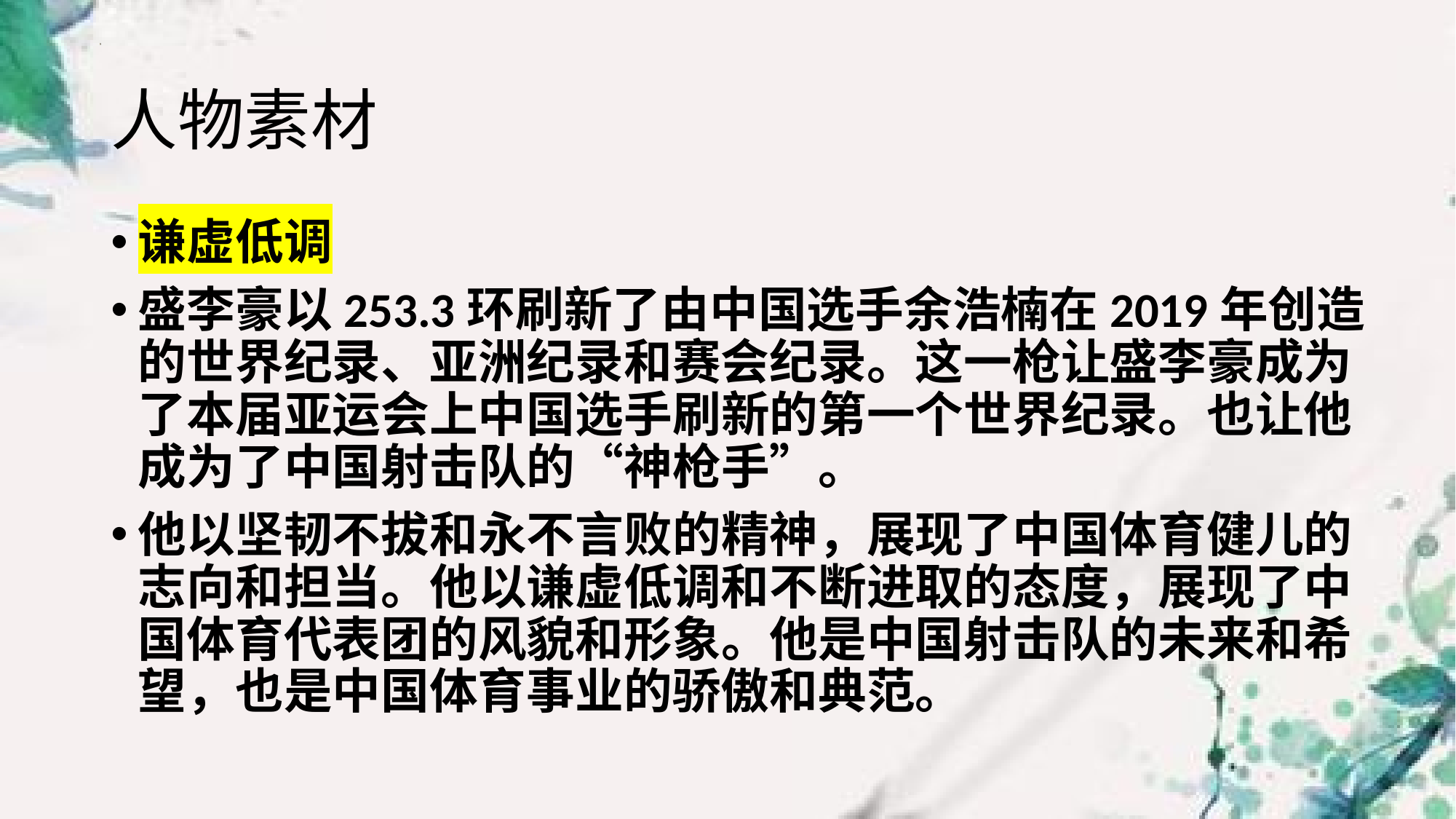

# 人物素材
谦虚低调
盛李豪以253.3环刷新了由中国选手余浩楠在2019年创造的世界纪录、亚洲纪录和赛会纪录。这一枪让盛李豪成为了本届亚运会上中国选手刷新的第一个世界纪录。也让他成为了中国射击队的“神枪手”。
他以坚韧不拔和永不言败的精神，展现了中国体育健儿的志向和担当。他以谦虚低调和不断进取的态度，展现了中国体育代表团的风貌和形象。他是中国射击队的未来和希望，也是中国体育事业的骄傲和典范。